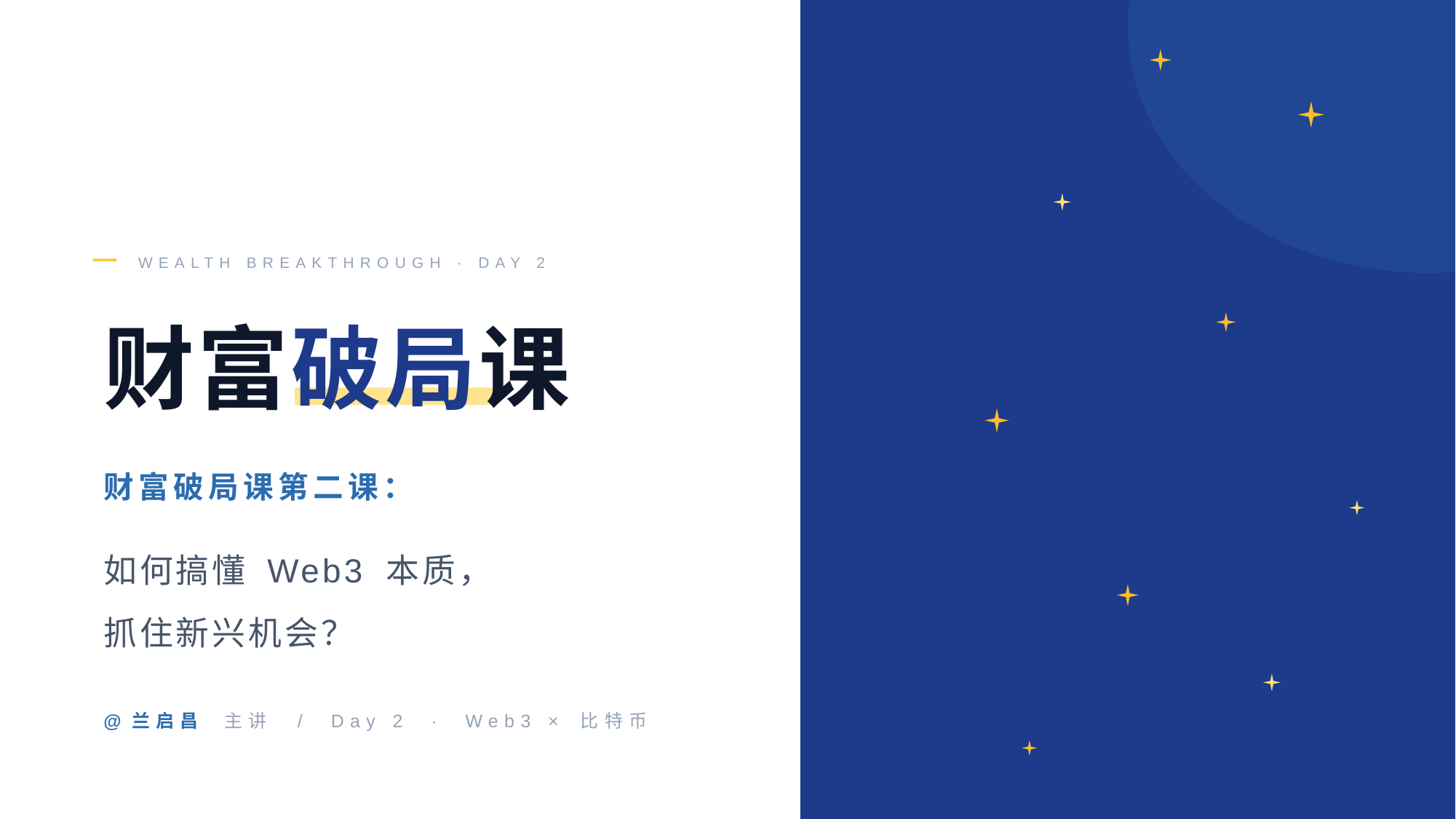

WEALTH BREAKTHROUGH · DAY 2

财富破局课

财富破局课第二课：

如何搞懂 Web3 本质，
抓住新兴机会？

@兰启昌  主讲  /  Day 2  ·  Web3 × 比特币